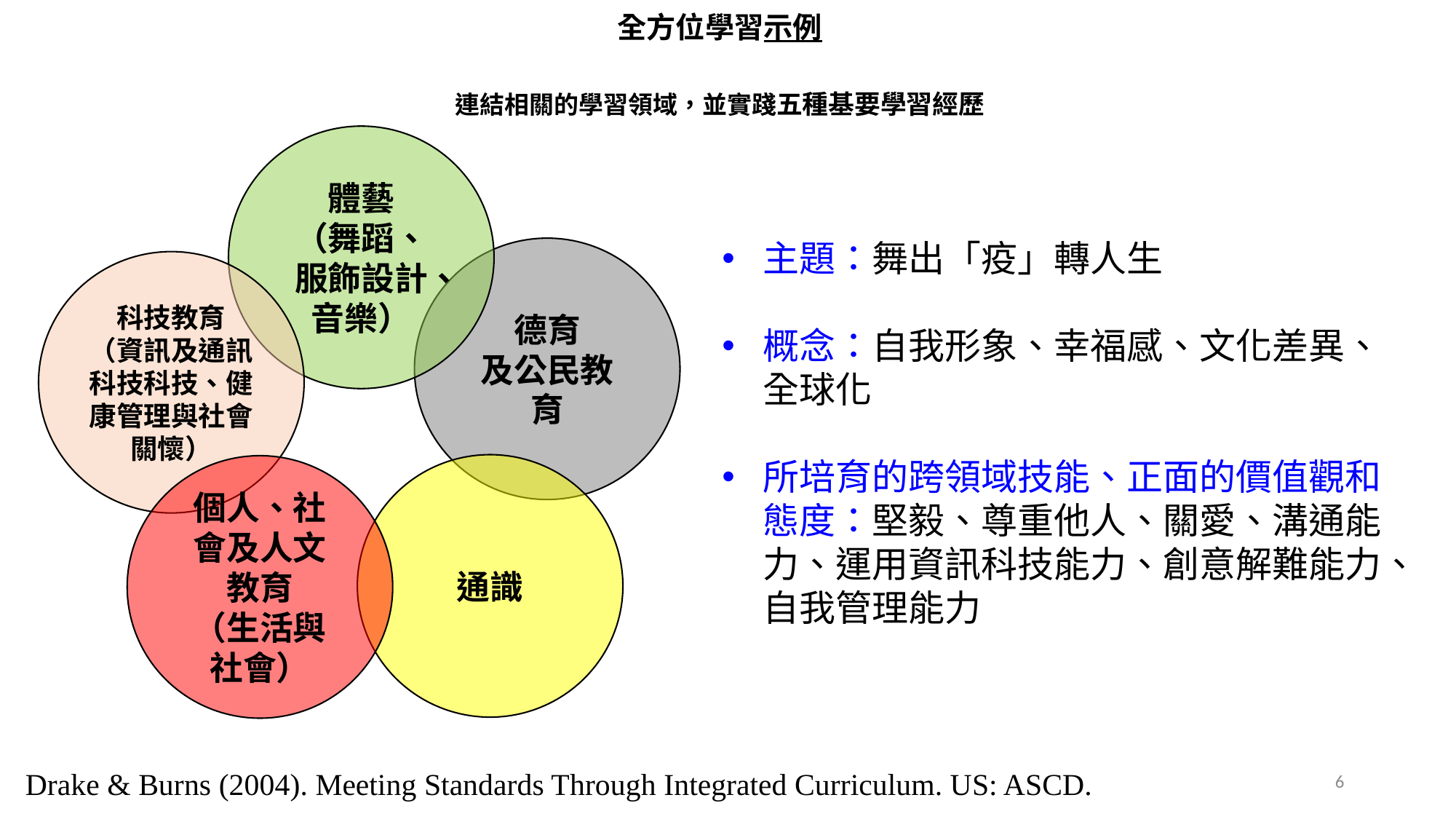

全方位學習示例
連結相關的學習領域，並實踐五種基要學習經歷

體藝
（舞蹈、服飾設計、音樂）
主題：舞出「疫」轉人生

概念：自我形象、幸福感、文化差異、全球化

所培育的跨領域技能、正面的價值觀和態度：堅毅、尊重他人、關愛、溝通能力、運用資訊科技能力、創意解難能力、自我管理能力
德育
及公民教育
科技教育
（資訊及通訊科技科技、健康管理與社會關懷）
通識
個人、社會及人文教育
（生活與社會）
Drake & Burns (2004). Meeting Standards Through Integrated Curriculum. US: ASCD.
6